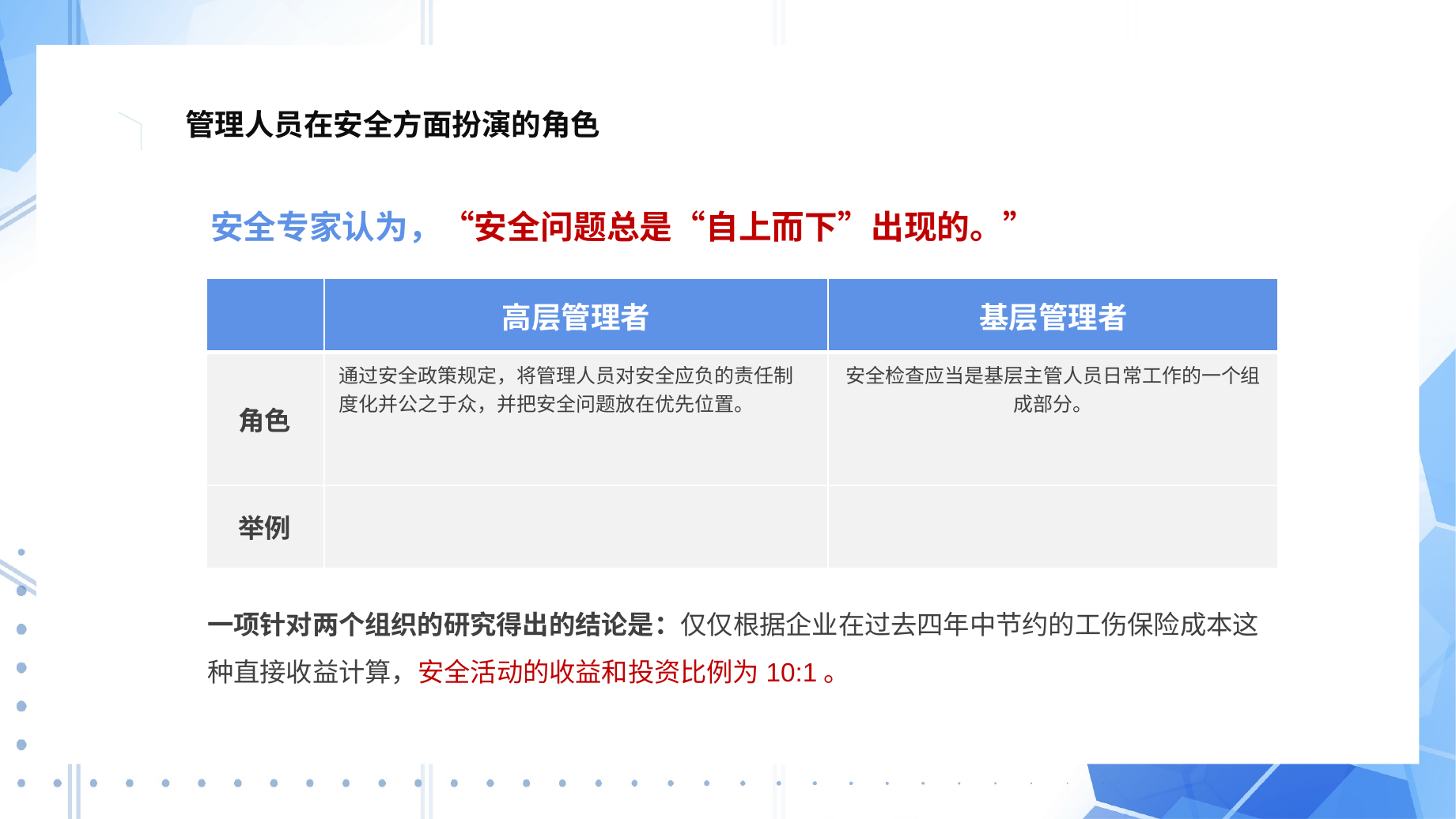

1
管理人员在安全方面扮演的角色
安全专家认为，“安全问题总是“自上而下”出现的。”
|  | 高层管理者 | 基层管理者 |
| --- | --- | --- |
| 角色 | 通过安全政策规定，将管理人员对安全应负的责任制度化并公之于众，并把安全问题放在优先位置。 | 安全检查应当是基层主管人员日常工作的一个组成部分。 |
| 举例 |  |  |
一项针对两个组织的研究得出的结论是：仅仅根据企业在过去四年中节约的工伤保险成本这种直接收益计算，安全活动的收益和投资比例为10:1。